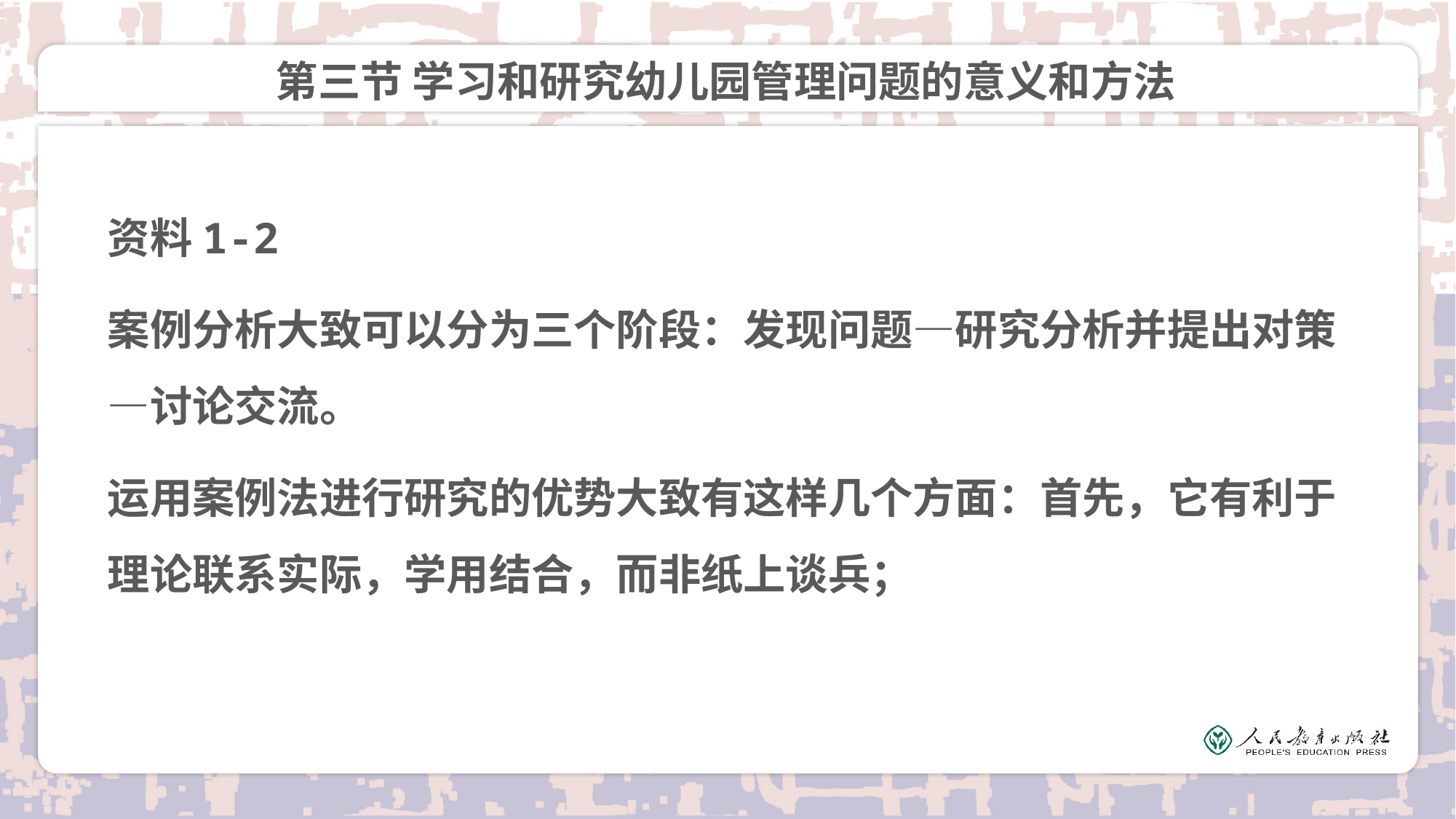

# 第三节 学习和研究幼儿园管理问题的意义和方法
资料1-2
案例分析大致可以分为三个阶段：发现问题—研究分析并提出对策—讨论交流。
运用案例法进行研究的优势大致有这样几个方面：首先，它有利于理论联系实际，学用结合，而非纸上谈兵；